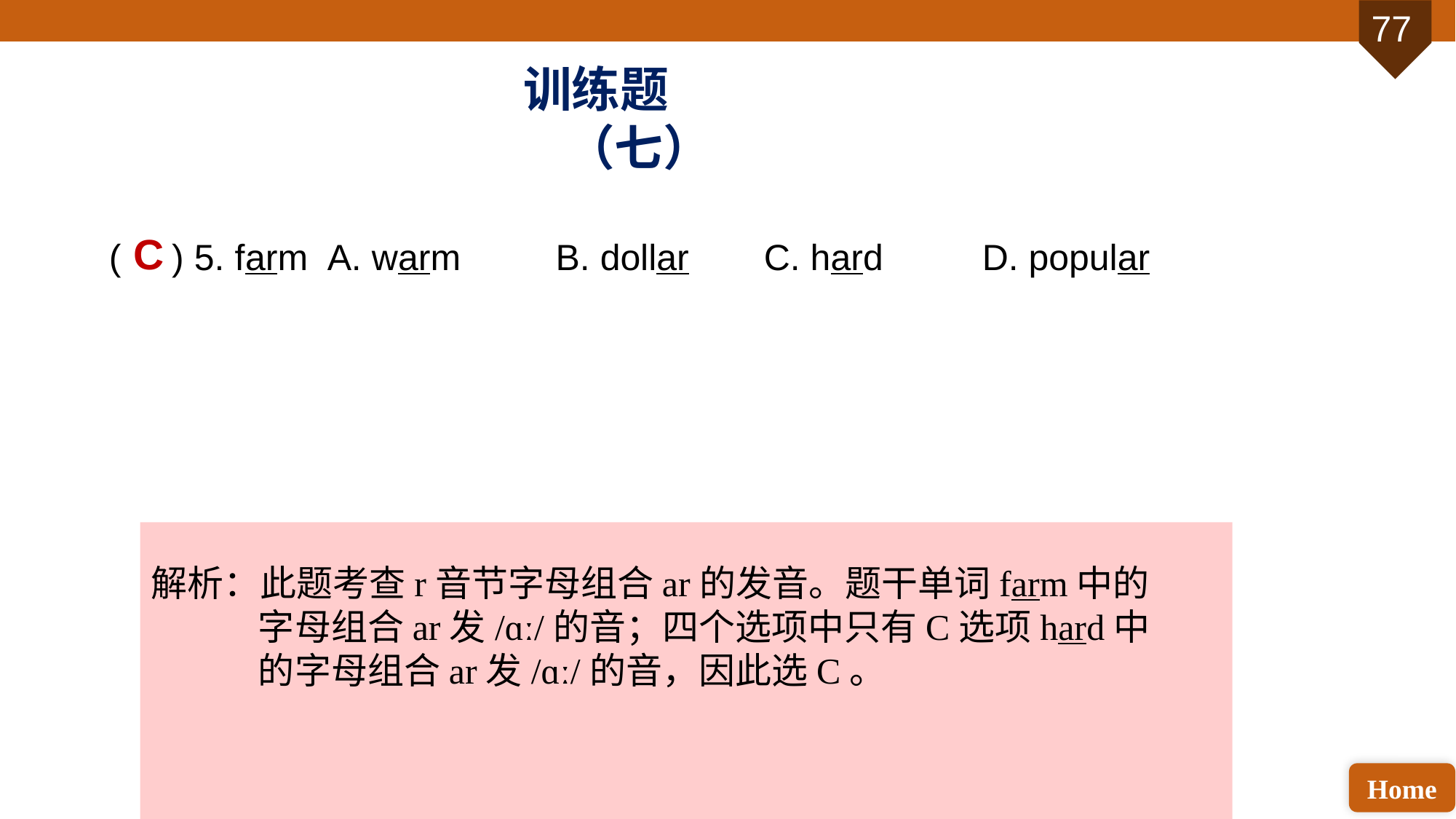

训练题（七）
(     ) 5. farm 	A. warm	 B. dollar 	C. hard 	D. popular
C

解析：此题考查r音节字母组合ar的发音。题干单词farm中的字母组合ar发/ɑː/的音；四个选项中只有C选项hard中的字母组合ar发/ɑː/的音，因此选C。